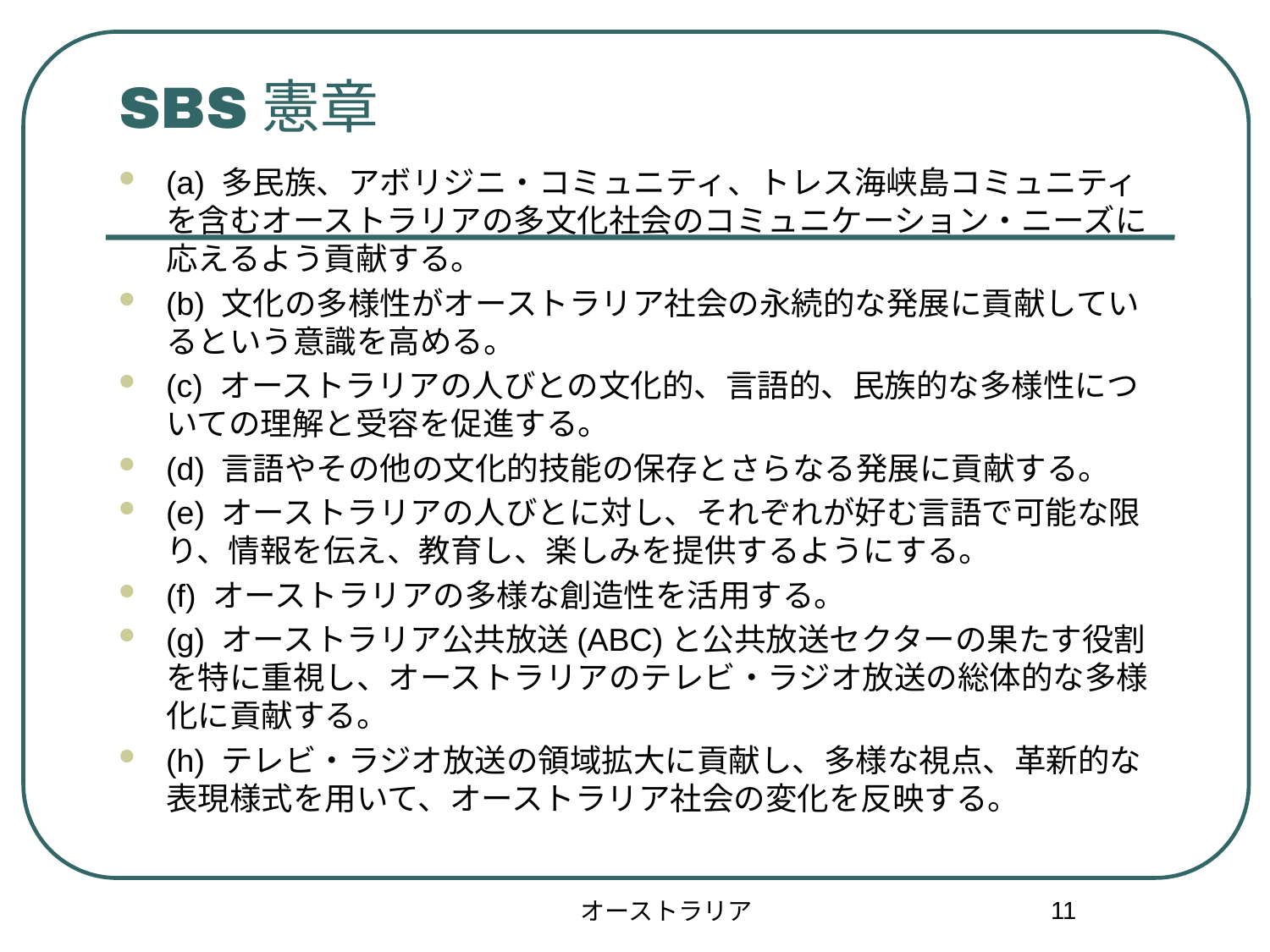

# SBS憲章
(a) 多民族、アボリジニ・コミュニティ、トレス海峡島コミュニティを含むオーストラリアの多文化社会のコミュニケーション・ニーズに応えるよう貢献する。
(b) 文化の多様性がオーストラリア社会の永続的な発展に貢献しているという意識を高める。
(c) オーストラリアの人びとの文化的、言語的、民族的な多様性についての理解と受容を促進する。
(d) 言語やその他の文化的技能の保存とさらなる発展に貢献する。
(e) オーストラリアの人びとに対し、それぞれが好む言語で可能な限り、情報を伝え、教育し、楽しみを提供するようにする。
(f) オーストラリアの多様な創造性を活用する。
(g) オーストラリア公共放送(ABC)と公共放送セクターの果たす役割を特に重視し、オーストラリアのテレビ・ラジオ放送の総体的な多様化に貢献する。
(h) テレビ・ラジオ放送の領域拡大に貢献し、多様な視点、革新的な表現様式を用いて、オーストラリア社会の変化を反映する。
11
オーストラリア